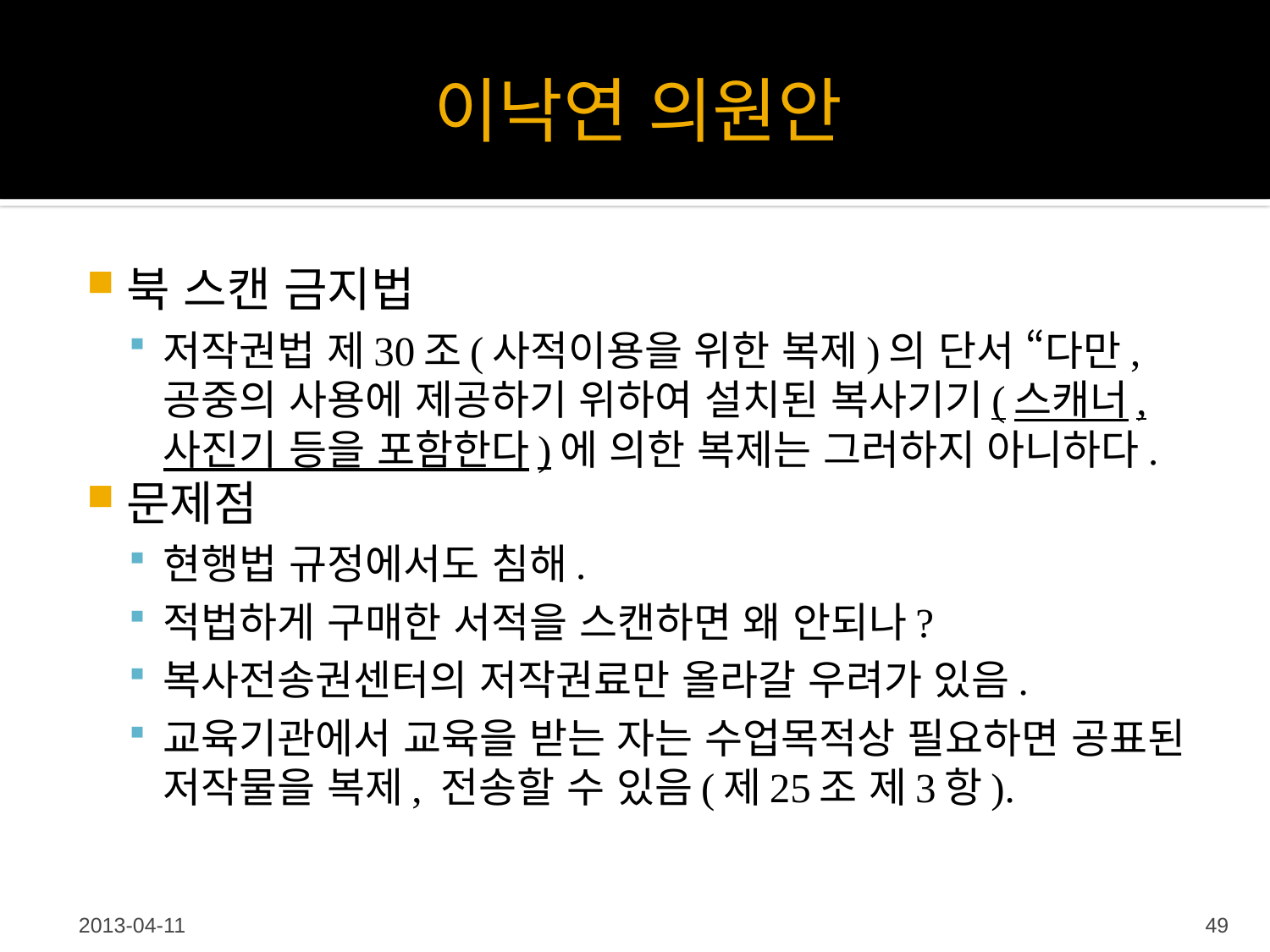

# 이낙연 의원안
북 스캔 금지법
저작권법 제30조(사적이용을 위한 복제)의 단서 “다만, 공중의 사용에 제공하기 위하여 설치된 복사기기(스캐너, 사진기 등을 포함한다)에 의한 복제는 그러하지 아니하다.
문제점
현행법 규정에서도 침해.
적법하게 구매한 서적을 스캔하면 왜 안되나?
복사전송권센터의 저작권료만 올라갈 우려가 있음.
교육기관에서 교육을 받는 자는 수업목적상 필요하면 공표된 저작물을 복제, 전송할 수 있음(제25조 제3항).

2013-04-11
49